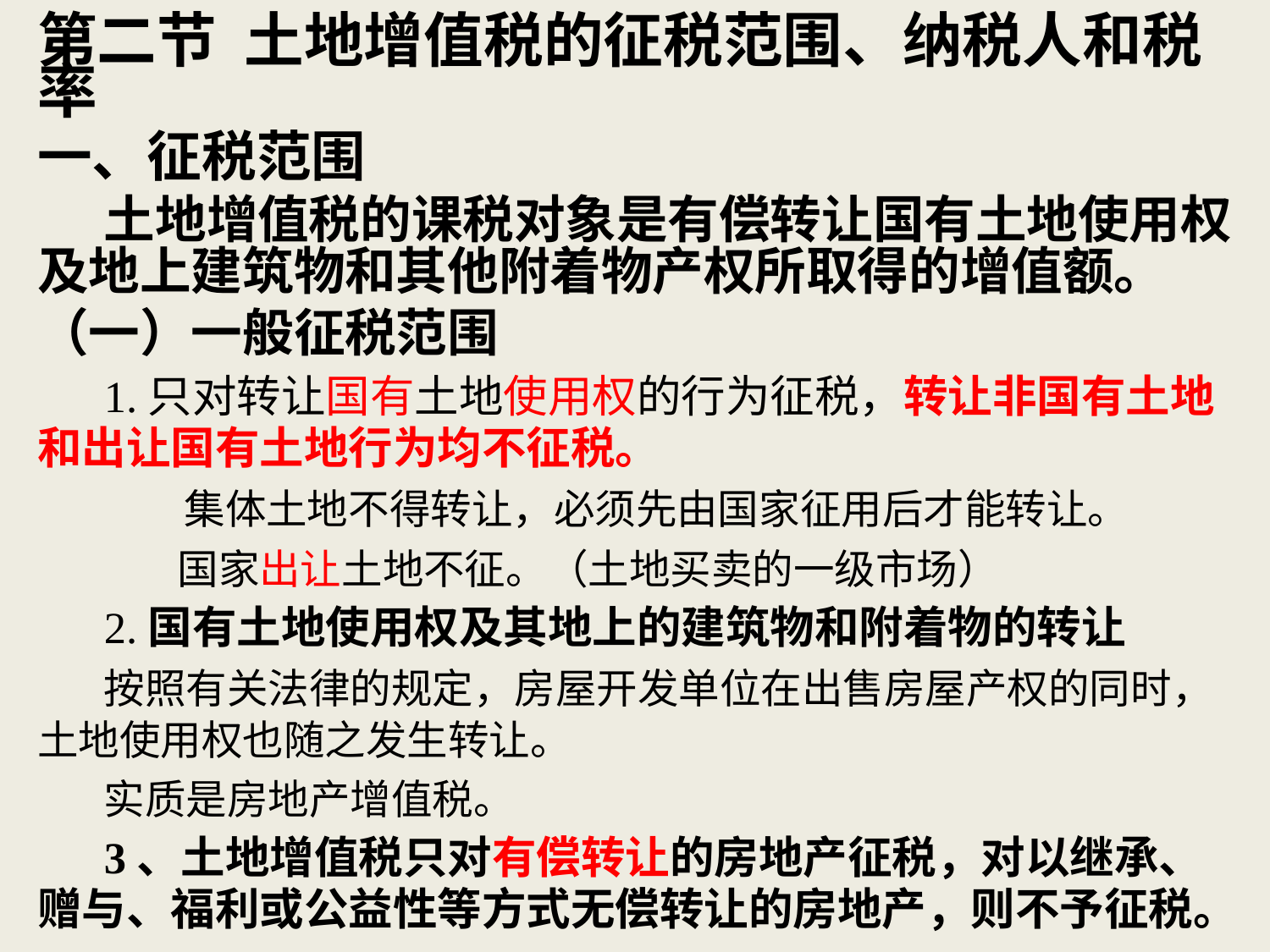

第二节  土地增值税的征税范围、纳税人和税率
一、征税范围
土地增值税的课税对象是有偿转让国有土地使用权及地上建筑物和其他附着物产权所取得的增值额。
（一）一般征税范围
1.只对转让国有土地使用权的行为征税，转让非国有土地和出让国有土地行为均不征税。
       集体土地不得转让，必须先由国家征用后才能转让。
       国家出让土地不征。（土地买卖的一级市场）
2.国有土地使用权及其地上的建筑物和附着物的转让
按照有关法律的规定，房屋开发单位在出售房屋产权的同时，土地使用权也随之发生转让。
实质是房地产增值税。
3、土地增值税只对有偿转让的房地产征税，对以继承、赠与、福利或公益性等方式无偿转让的房地产，则不予征税。